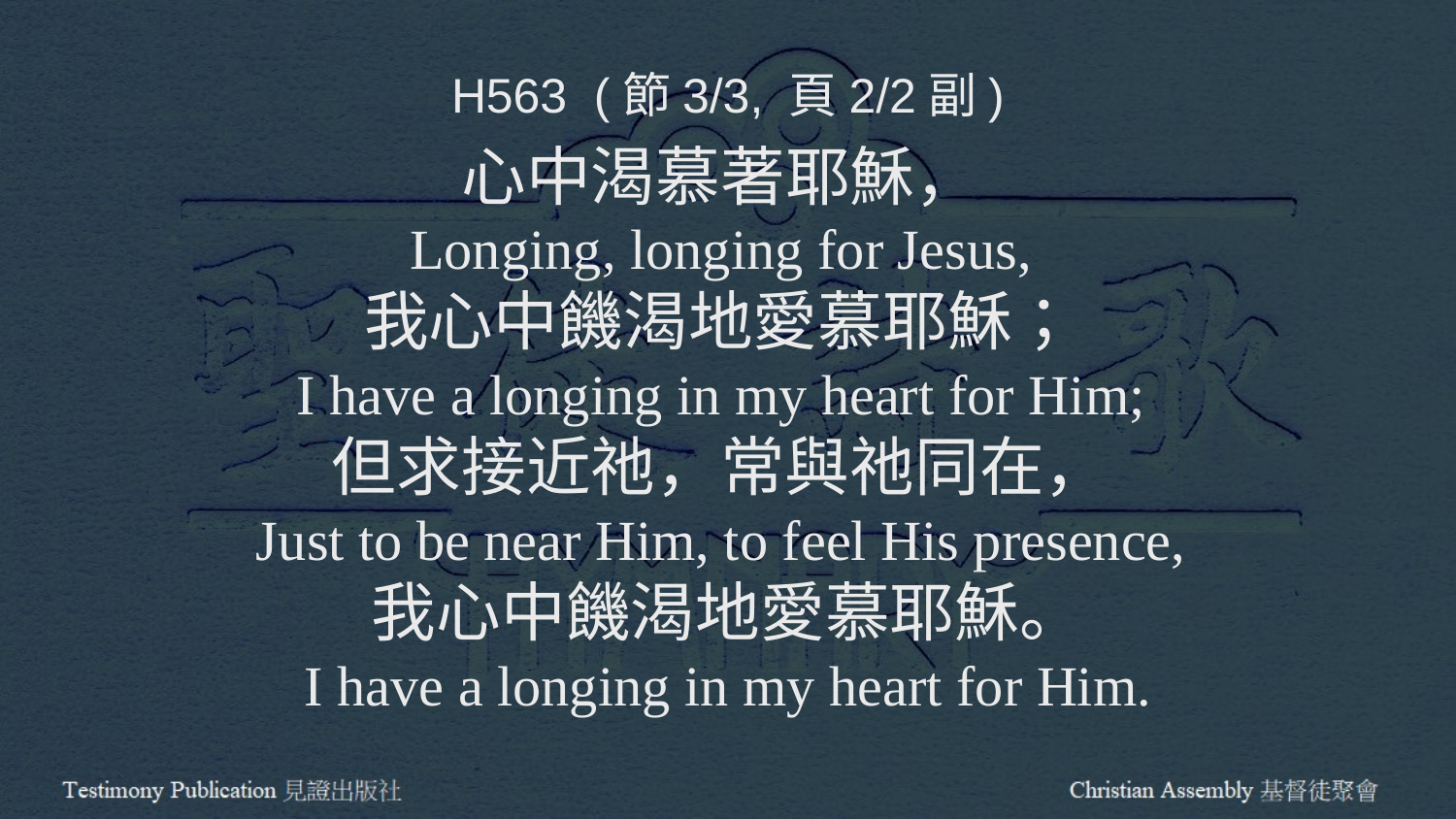

H563  (節3/3, 頁2/2副)
心中渴慕著耶穌，
Longing, longing for Jesus,
我心中饑渴地愛慕耶穌；
I have a longing in my heart for Him;
但求接近祂，常與祂同在，
Just to be near Him, to feel His presence,
我心中饑渴地愛慕耶穌。
I have a longing in my heart for Him.